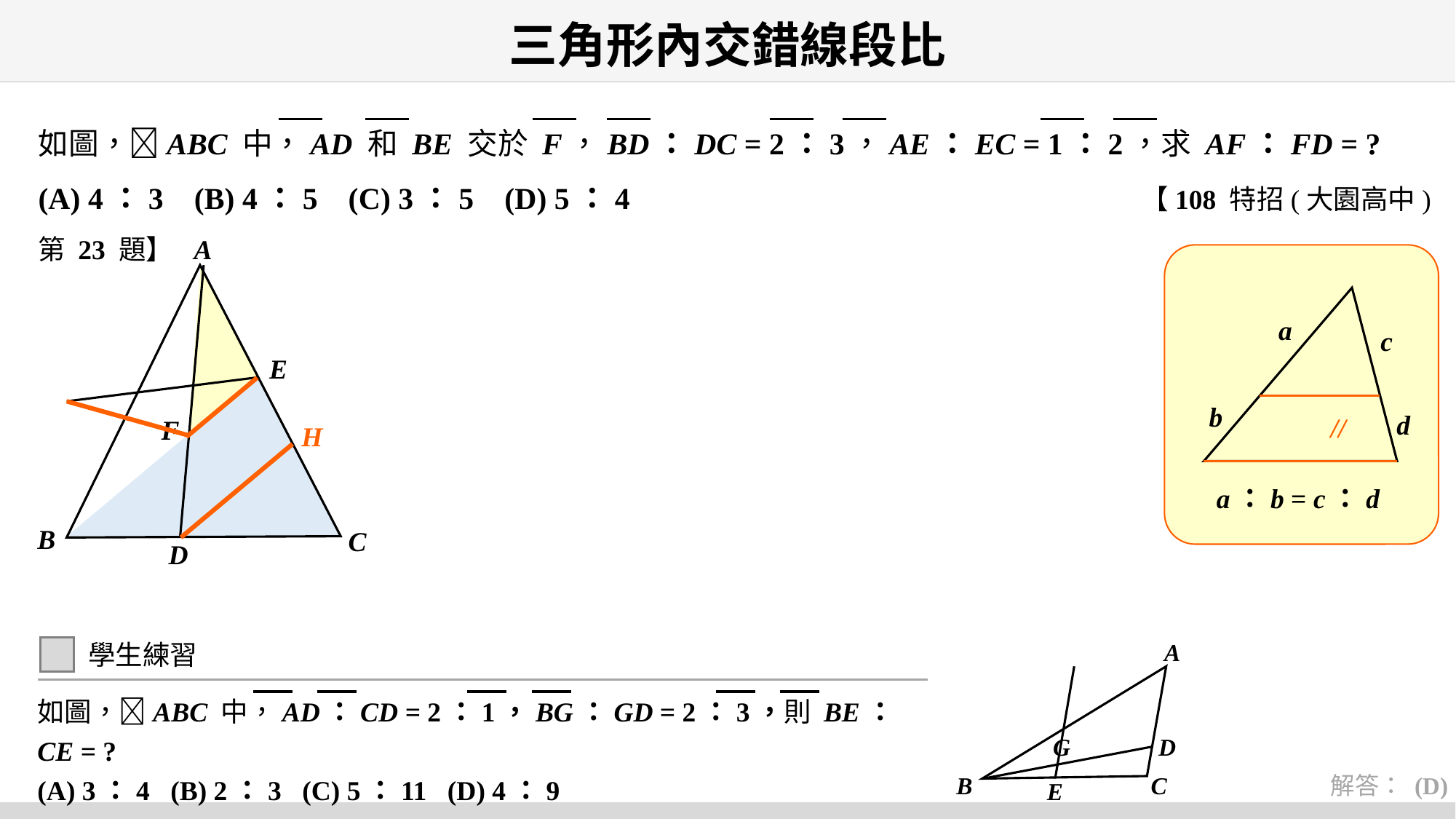

# 三角形內交錯線段比
如圖，ΔABC 中，AD 和 BE 交於 F，BD：DC = 2：3，AE：EC = 1：2，求 AF：FD = ?
(A) 4：3    (B) 4：5    (C) 3：5    (D) 5：4                                                                  【108 特招(大園高中) 第 23 題】
A

a：b = c：d

a
c
b
d
//

E

F
H
B
C
D
A
學生練習

如圖，ΔABC 中，AD：CD = 2：1，BG：GD = 2：3，則 BE：CE = ?
(A) 3：4   (B) 2：3   (C) 5：11   (D) 4：9
G
D
B
C
解答： (D)
E